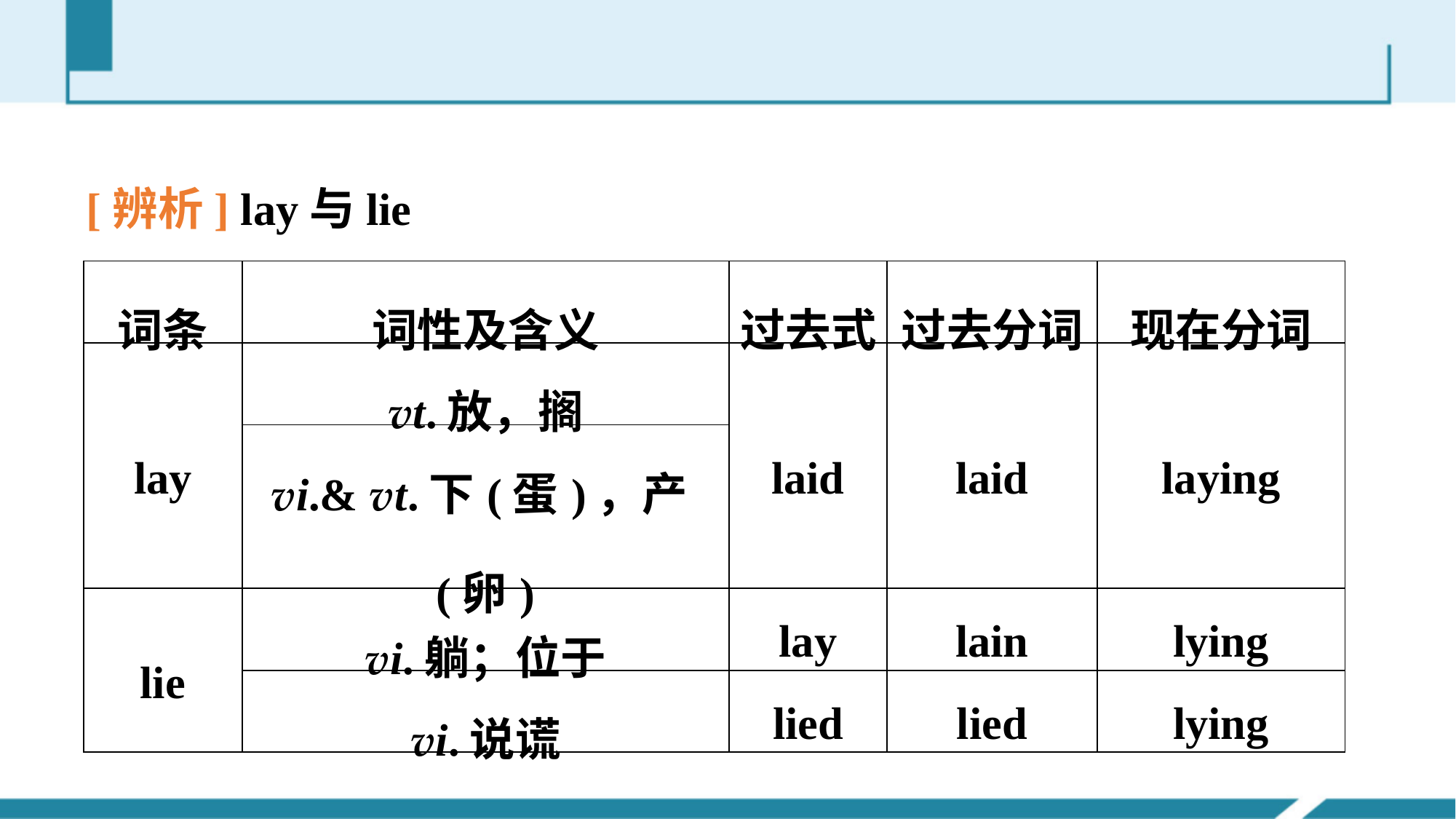

[辨析] lay与lie
| 词条 | 词性及含义 | 过去式 | 过去分词 | 现在分词 |
| --- | --- | --- | --- | --- |
| lay | vt.放，搁 | laid | laid | laying |
|  | vi.& vt.下(蛋)，产(卵) |  |  |  |
| lie | vi.躺；位于 | lay | lain | lying |
|  | vi.说谎 | lied | lied | lying |